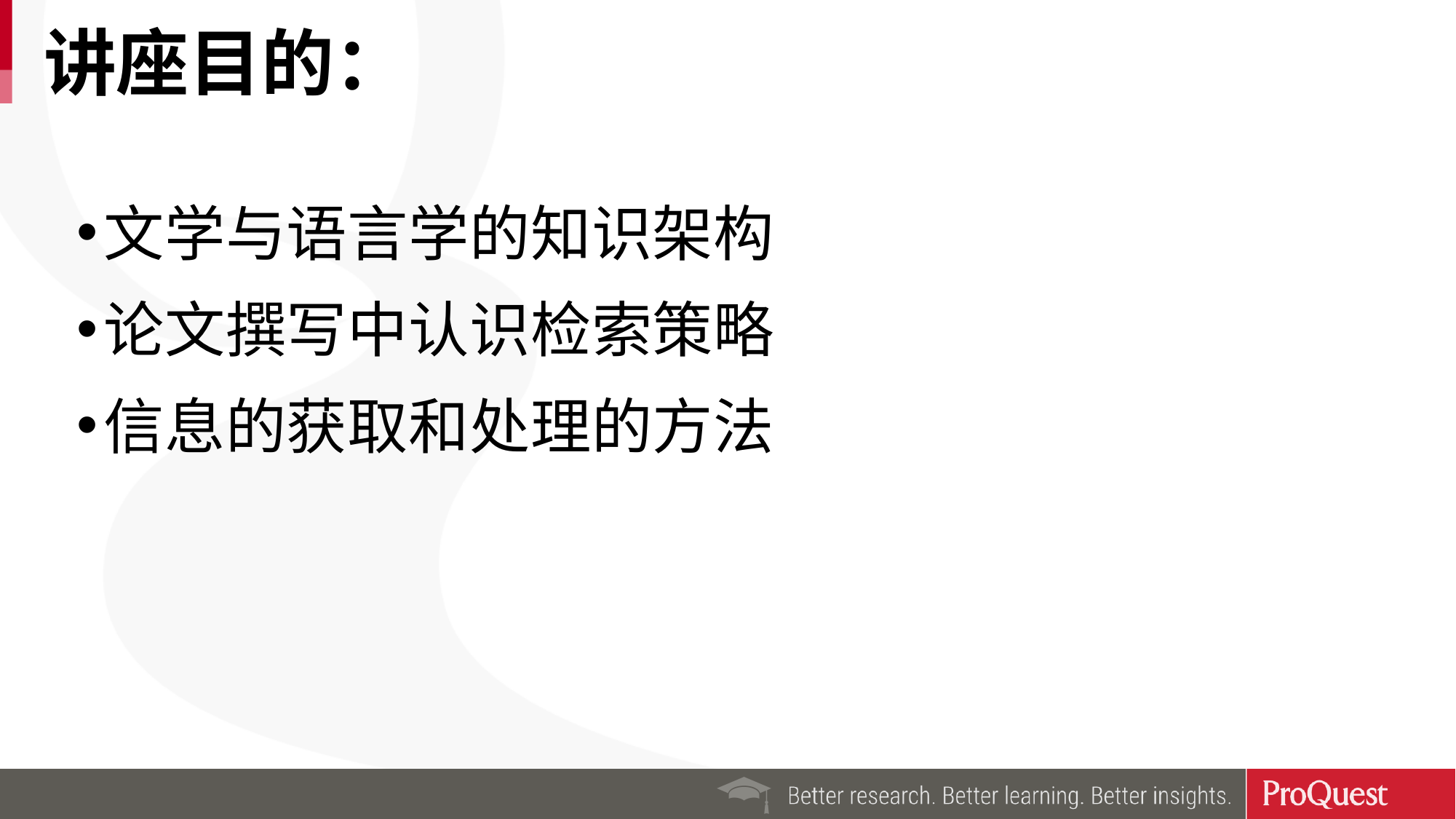

# 讲座目的：
文学与语言学的知识架构
论文撰写中认识检索策略
信息的获取和处理的方法